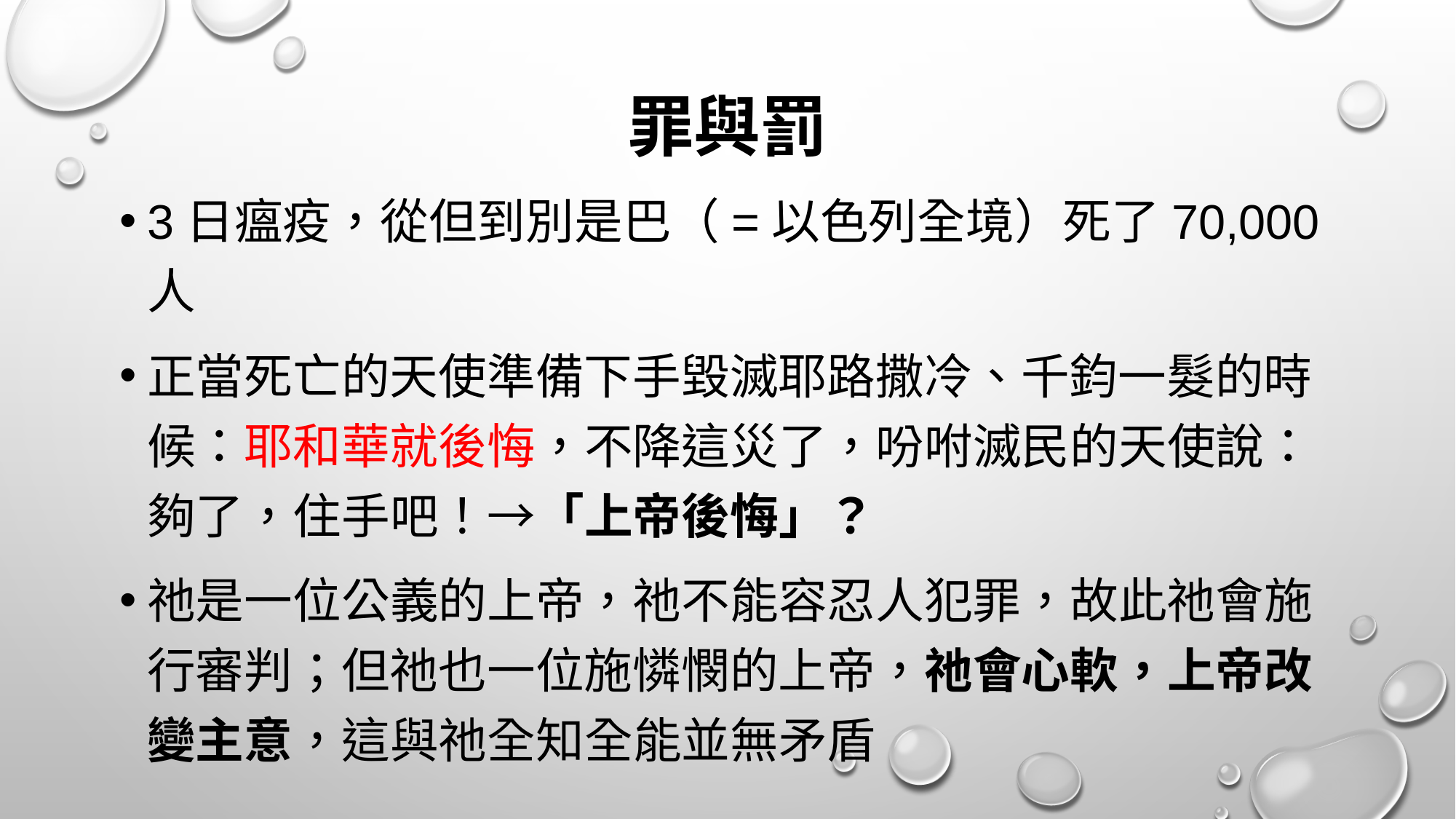

# 罪與罰
3日瘟疫，從但到別是巴（=以色列全境）死了70,000人
正當死亡的天使準備下手毀滅耶路撒冷、千鈞一髮的時候：耶和華就後悔，不降這災了，吩咐滅民的天使說：夠了，住手吧！→「上帝後悔」？
祂是一位公義的上帝，祂不能容忍人犯罪，故此祂會施行審判；但祂也一位施憐憫的上帝，祂會心軟，上帝改變主意，這與祂全知全能並無矛盾